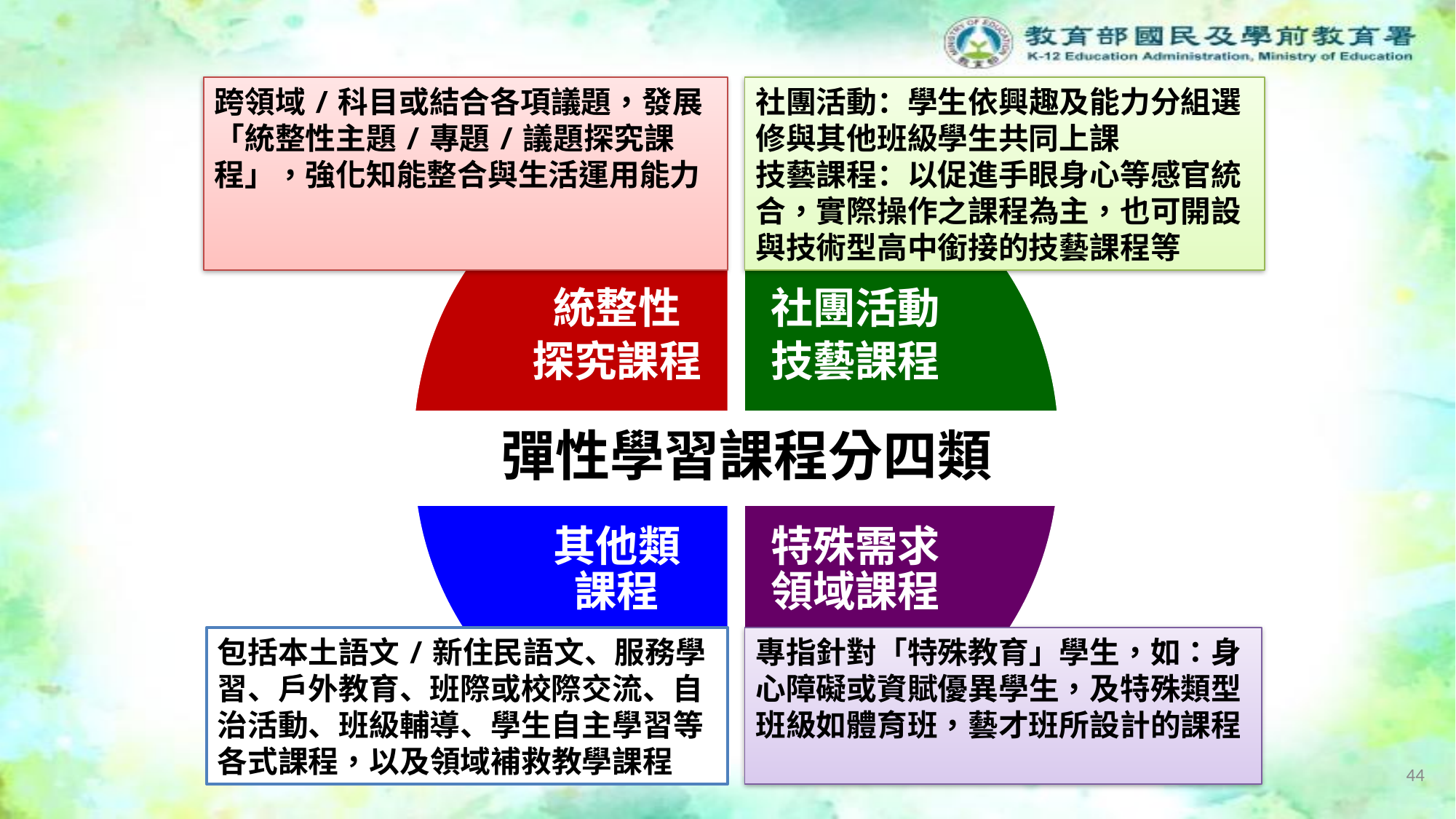

跨領域/科目或結合各項議題，發展「統整性主題/專題/議題探究課程」，強化知能整合與生活運用能力

統整性
探究課程
社團活動：學生依興趣及能力分組選修與其他班級學生共同上課
技藝課程：以促進手眼身心等感官統合，實際操作之課程為主，也可開設與技術型高中銜接的技藝課程等
社團活動
技藝課程
彈性學習課程分四類
其他類
課程
包括本土語文/新住民語文、服務學習、戶外教育、班際或校際交流、自治活動、班級輔導、學生自主學習等各式課程，以及領域補救教學課程
特殊需求領域課程
專指針對「特殊教育」學生，如：身心障礙或資賦優異學生，及特殊類型班級如體育班，藝才班所設計的課程

44